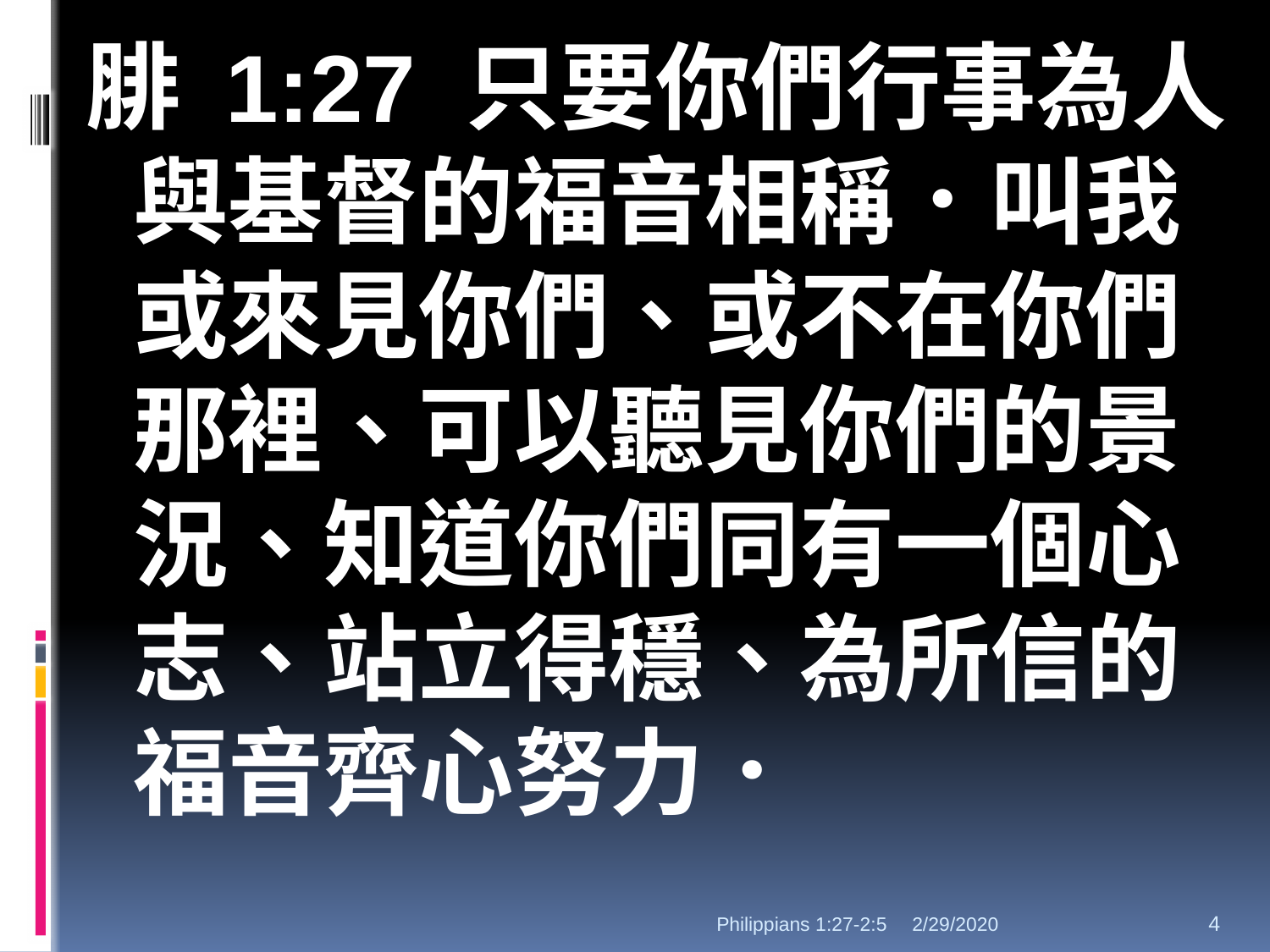

#
腓 1:27 只要你們行事為人與基督的福音相稱．叫我或來見你們、或不在你們那裡、可以聽見你們的景況、知道你們同有一個心志、站立得穩、為所信的福音齊心努力．
Philippians 1:27-2:5
2/29/2020
4